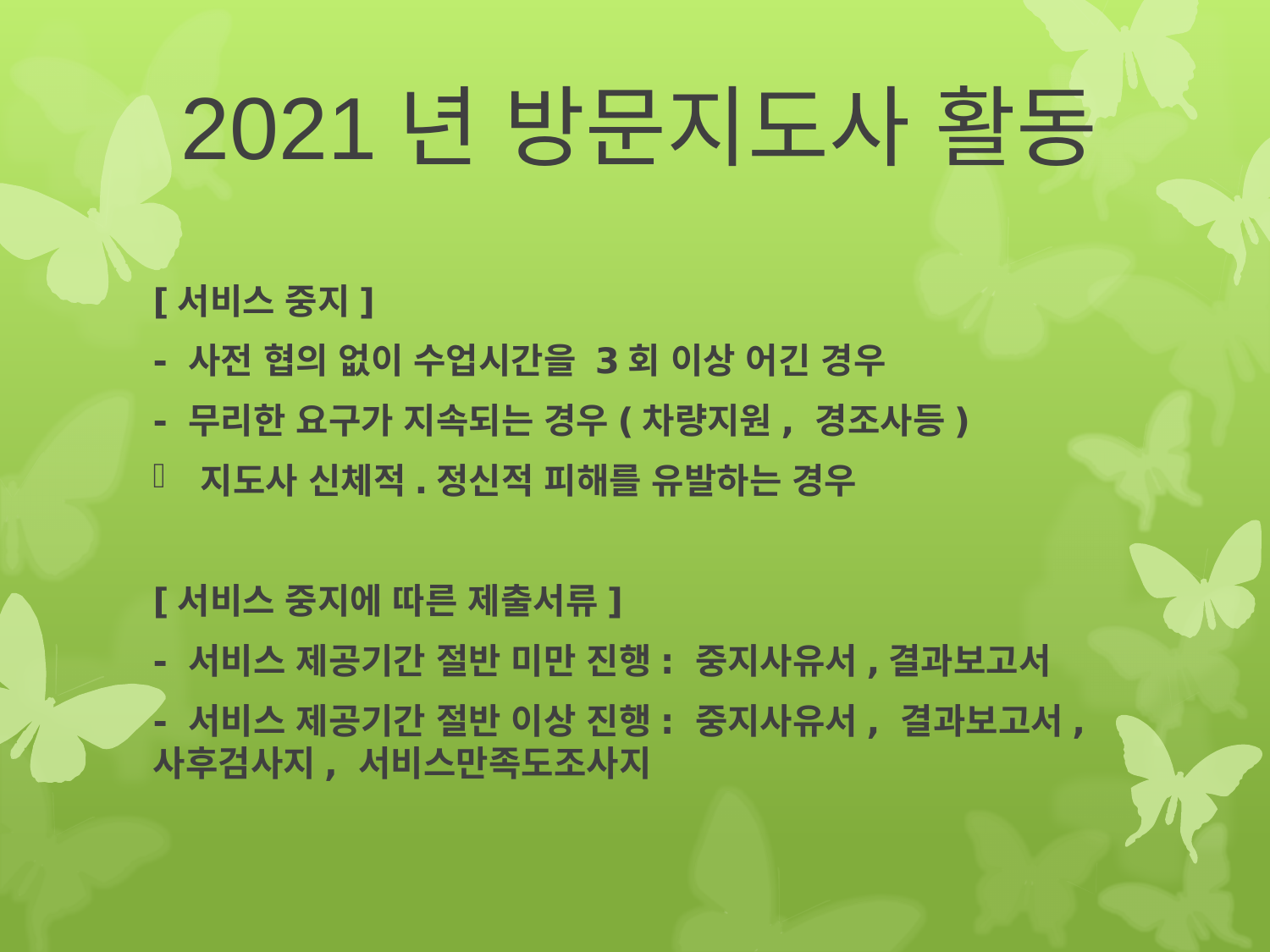

# 2021년 방문지도사 활동
[서비스 중지]
- 사전 협의 없이 수업시간을 3회 이상 어긴 경우
- 무리한 요구가 지속되는 경우(차량지원, 경조사등)
지도사 신체적.정신적 피해를 유발하는 경우

[서비스 중지에 따른 제출서류]
- 서비스 제공기간 절반 미만 진행: 중지사유서,결과보고서
- 서비스 제공기간 절반 이상 진행: 중지사유서, 결과보고서, 사후검사지, 서비스만족도조사지